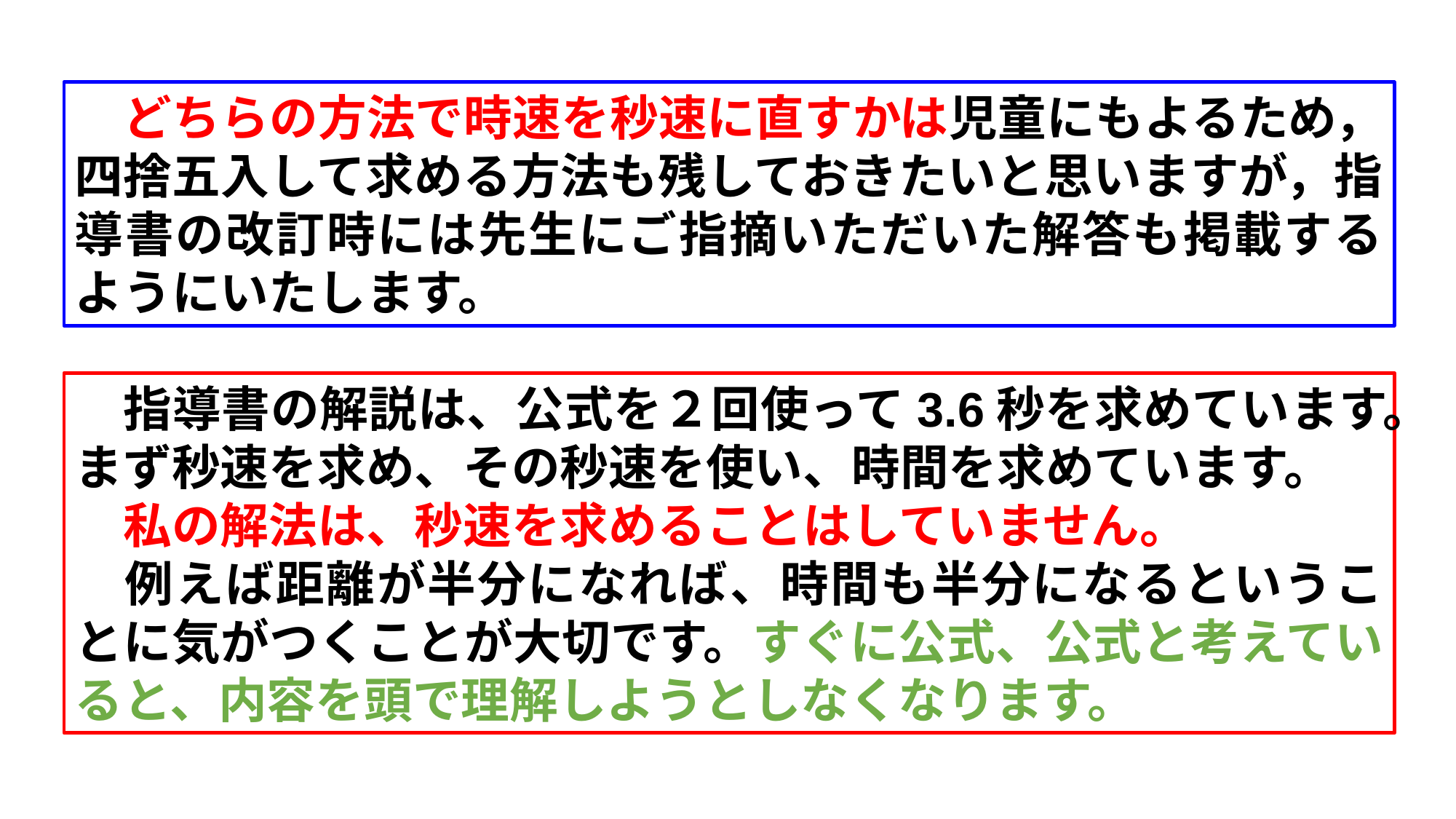

どちらの方法で時速を秒速に直すかは児童にもよるため，四捨五入して求める方法も残しておきたいと思いますが，指導書の改訂時には先生にご指摘いただいた解答も掲載するようにいたします。
　指導書の解説は、公式を２回使って3.6秒を求めています。まず秒速を求め、その秒速を使い、時間を求めています。
　私の解法は、秒速を求めることはしていません。
　例えば距離が半分になれば、時間も半分になるということに気がつくことが大切です。すぐに公式、公式と考えていると、内容を頭で理解しようとしなくなります。